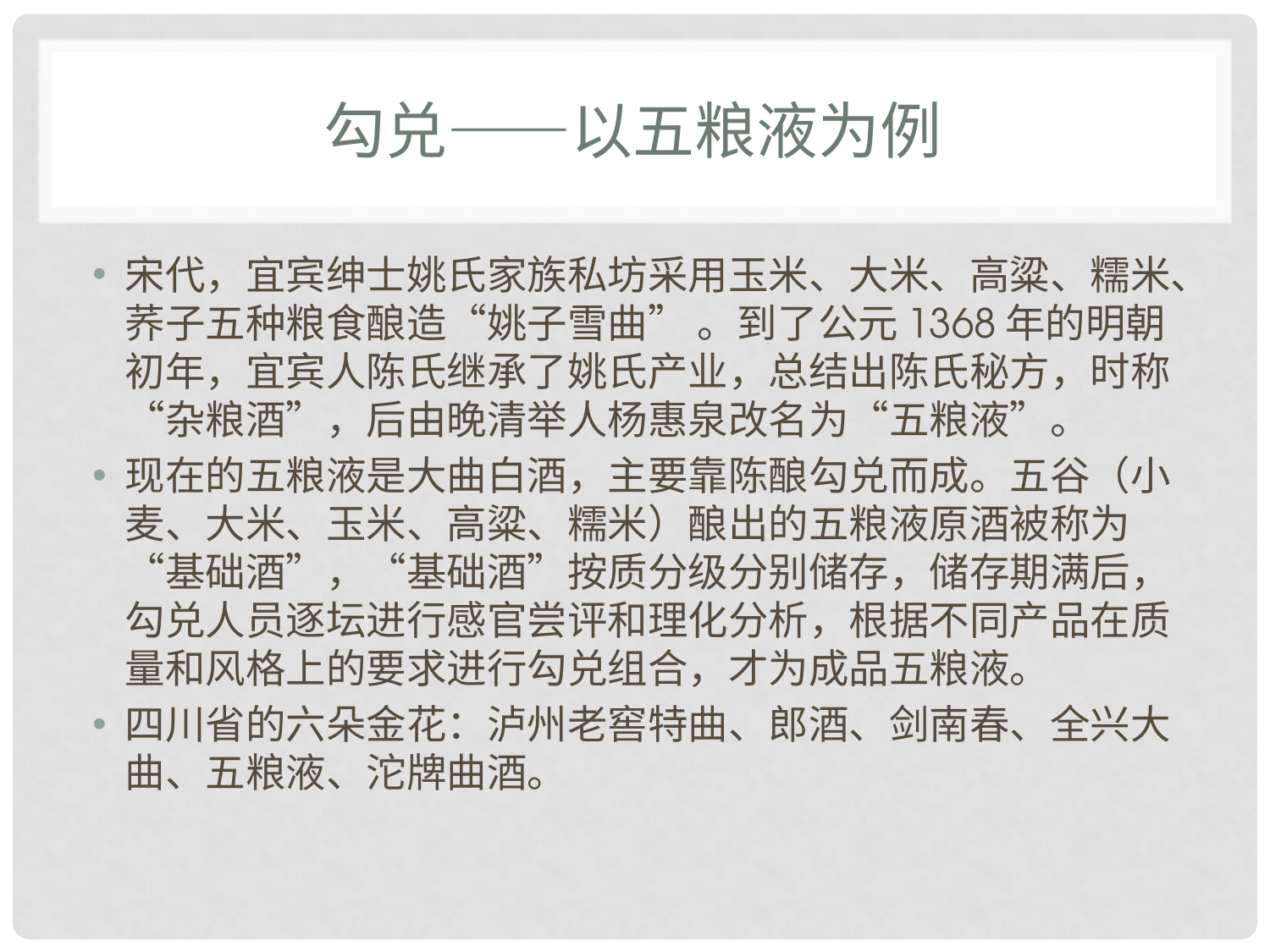

# 勾兑——以五粮液为例
宋代，宜宾绅士姚氏家族私坊采用玉米、大米、高粱、糯米、荞子五种粮食酿造“姚子雪曲” 。到了公元1368年的明朝初年，宜宾人陈氏继承了姚氏产业，总结出陈氏秘方，时称“杂粮酒”，后由晚清举人杨惠泉改名为“五粮液”。
现在的五粮液是大曲白酒，主要靠陈酿勾兑而成。五谷（小麦、大米、玉米、高粱、糯米）酿出的五粮液原酒被称为“基础酒”，“基础酒”按质分级分别储存，储存期满后，勾兑人员逐坛进行感官尝评和理化分析，根据不同产品在质量和风格上的要求进行勾兑组合，才为成品五粮液。
四川省的六朵金花：泸州老窖特曲、郎酒、剑南春、全兴大曲、五粮液、沱牌曲酒。